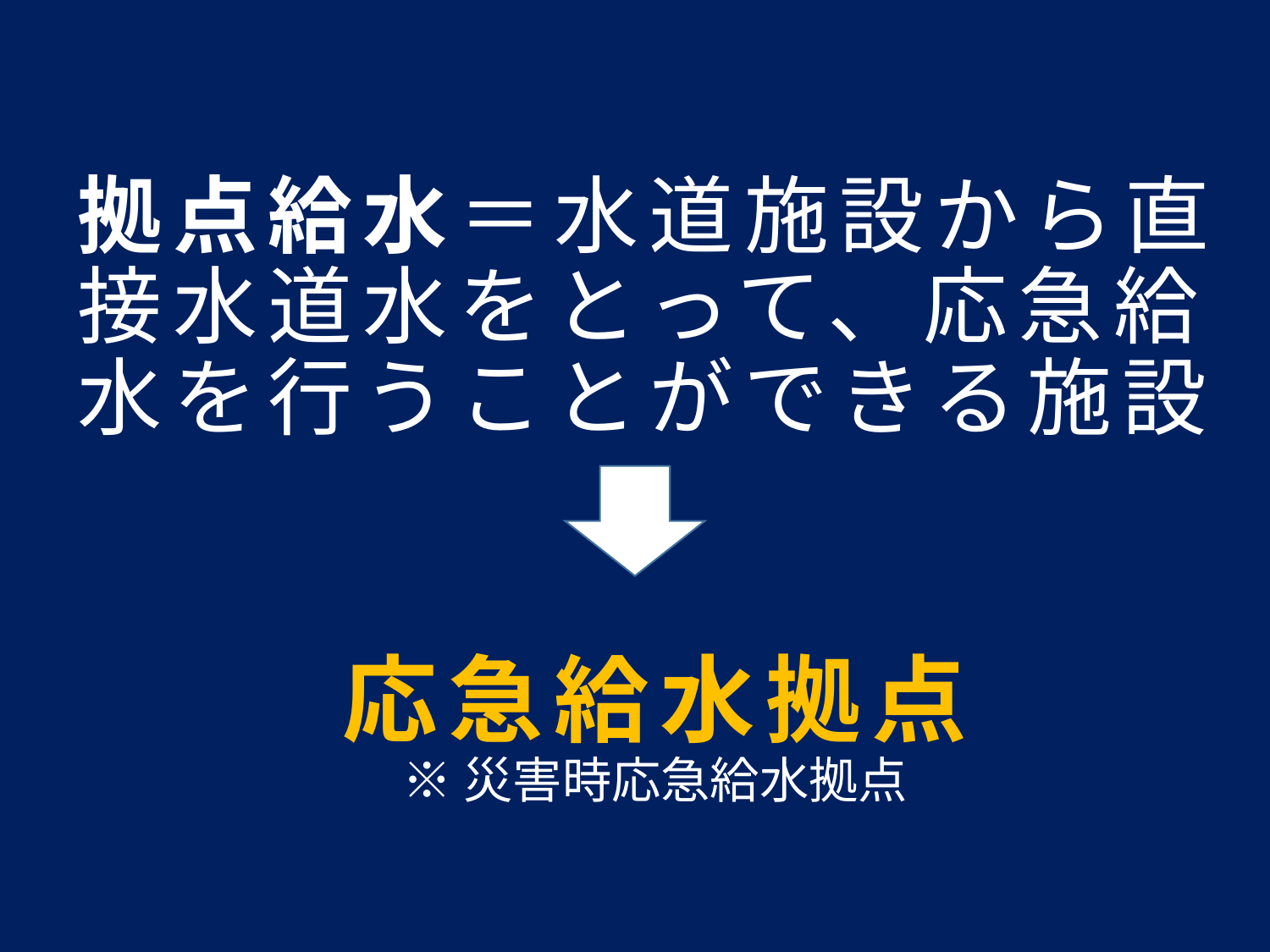

拠点給水＝水道施設から直接水道水をとって、応急給水を行うことができる施設

応急給水拠点
※災害時応急給水拠点